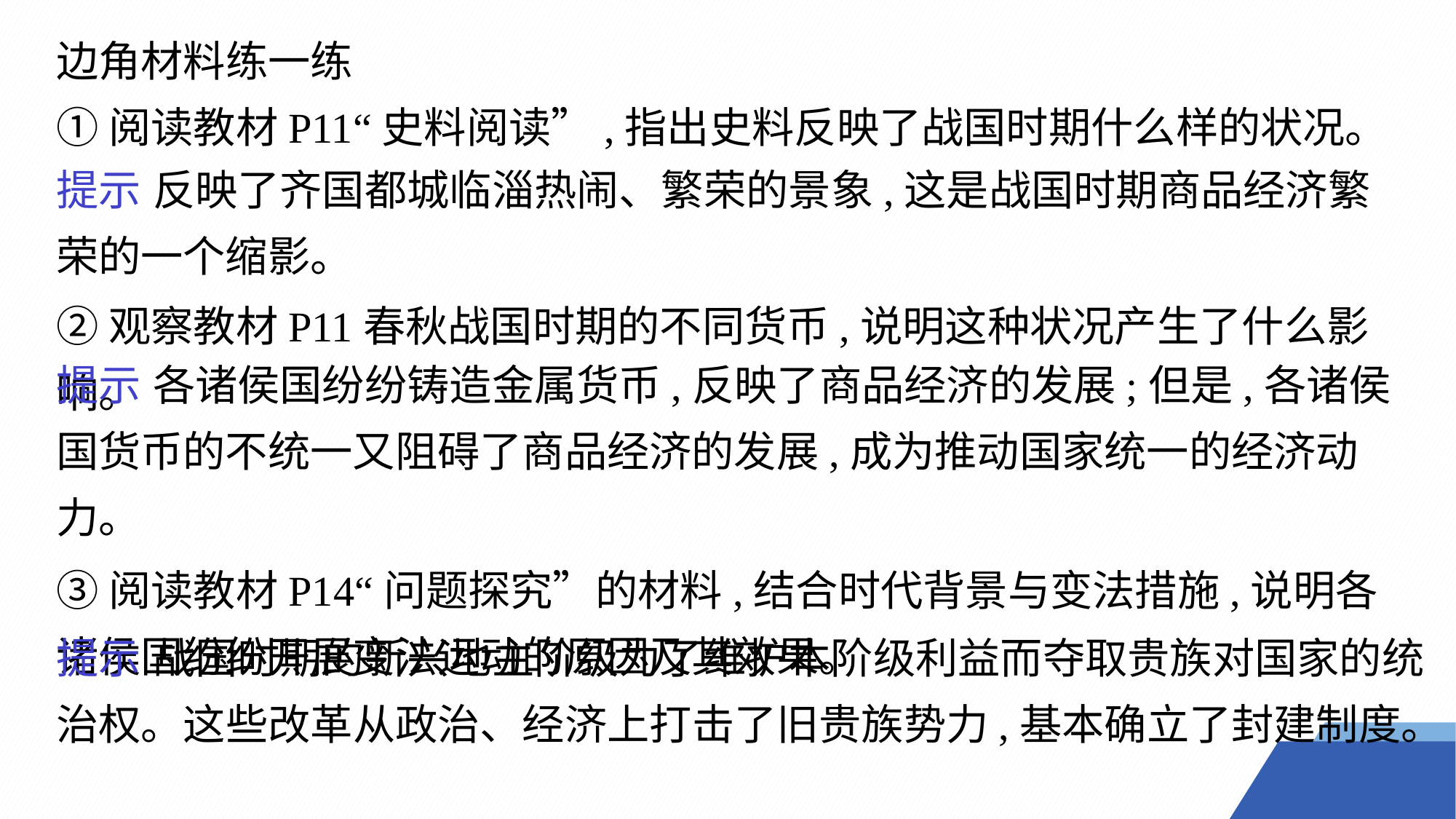

边角材料练一练
①阅读教材P11“史料阅读”,指出史料反映了战国时期什么样的状况。

②观察教材P11春秋战国时期的不同货币,说明这种状况产生了什么影响。

③阅读教材P14“问题探究”的材料,结合时代背景与变法措施,说明各诸侯国纷纷开展变法运动的原因及其效果。
提示 反映了齐国都城临淄热闹、繁荣的景象,这是战国时期商品经济繁荣的一个缩影。
提示 各诸侯国纷纷铸造金属货币,反映了商品经济的发展;但是,各诸侯国货币的不统一又阻碍了商品经济的发展,成为推动国家统一的经济动力。
提示 战国时期的新兴地主阶级为了维护本阶级利益而夺取贵族对国家的统治权。这些改革从政治、经济上打击了旧贵族势力,基本确立了封建制度。